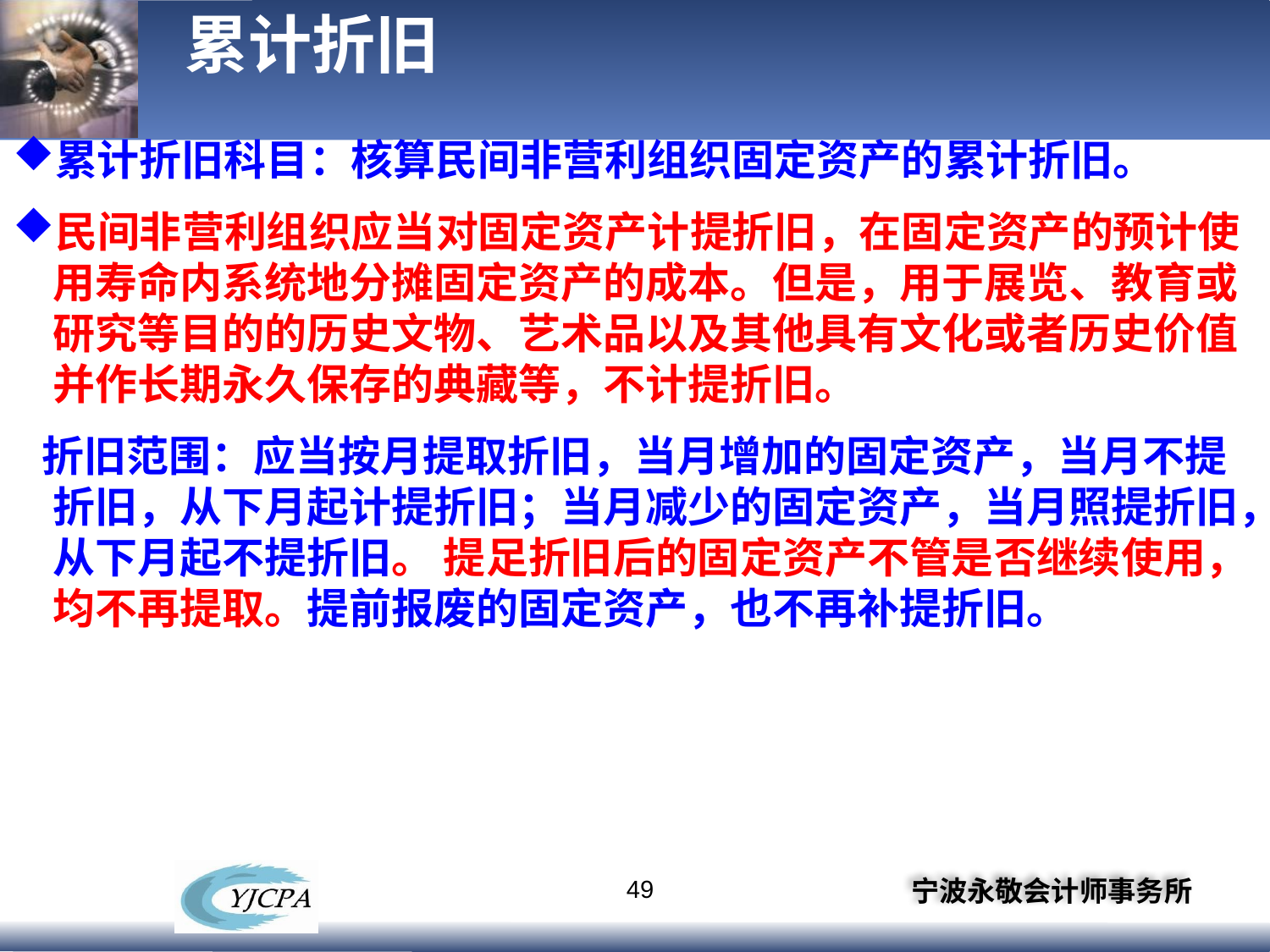

# 累计折旧
累计折旧科目：核算民间非营利组织固定资产的累计折旧。
民间非营利组织应当对固定资产计提折旧，在固定资产的预计使用寿命内系统地分摊固定资产的成本。但是，用于展览、教育或研究等目的的历史文物、艺术品以及其他具有文化或者历史价值并作长期永久保存的典藏等，不计提折旧。
  折旧范围：应当按月提取折旧，当月增加的固定资产，当月不提折旧，从下月起计提折旧；当月减少的固定资产，当月照提折旧，从下月起不提折旧。 提足折旧后的固定资产不管是否继续使用，均不再提取。提前报废的固定资产，也不再补提折旧。